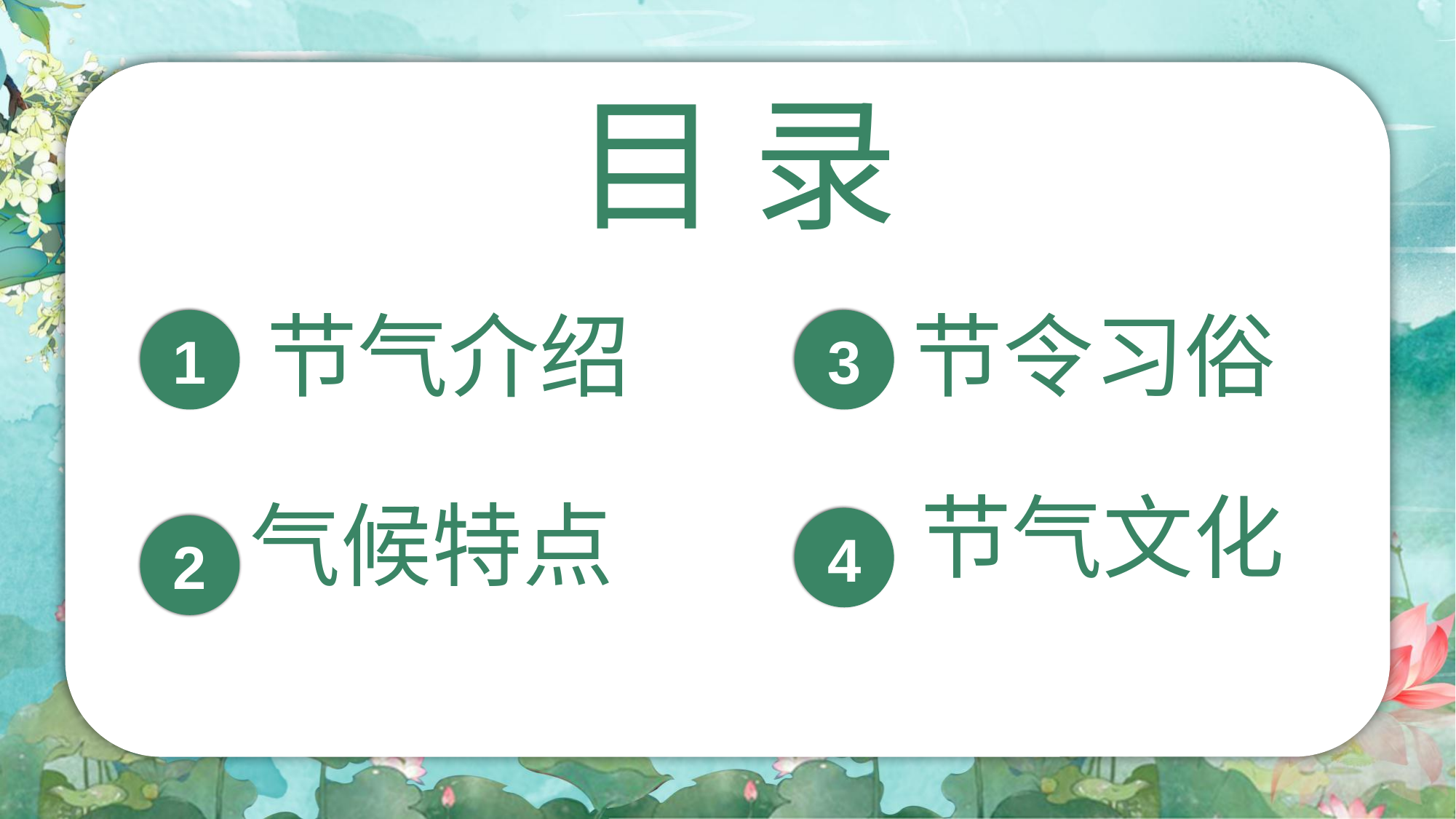

目 录
节气介绍
节令习俗
1
3
气候特点
节气文化
4
2